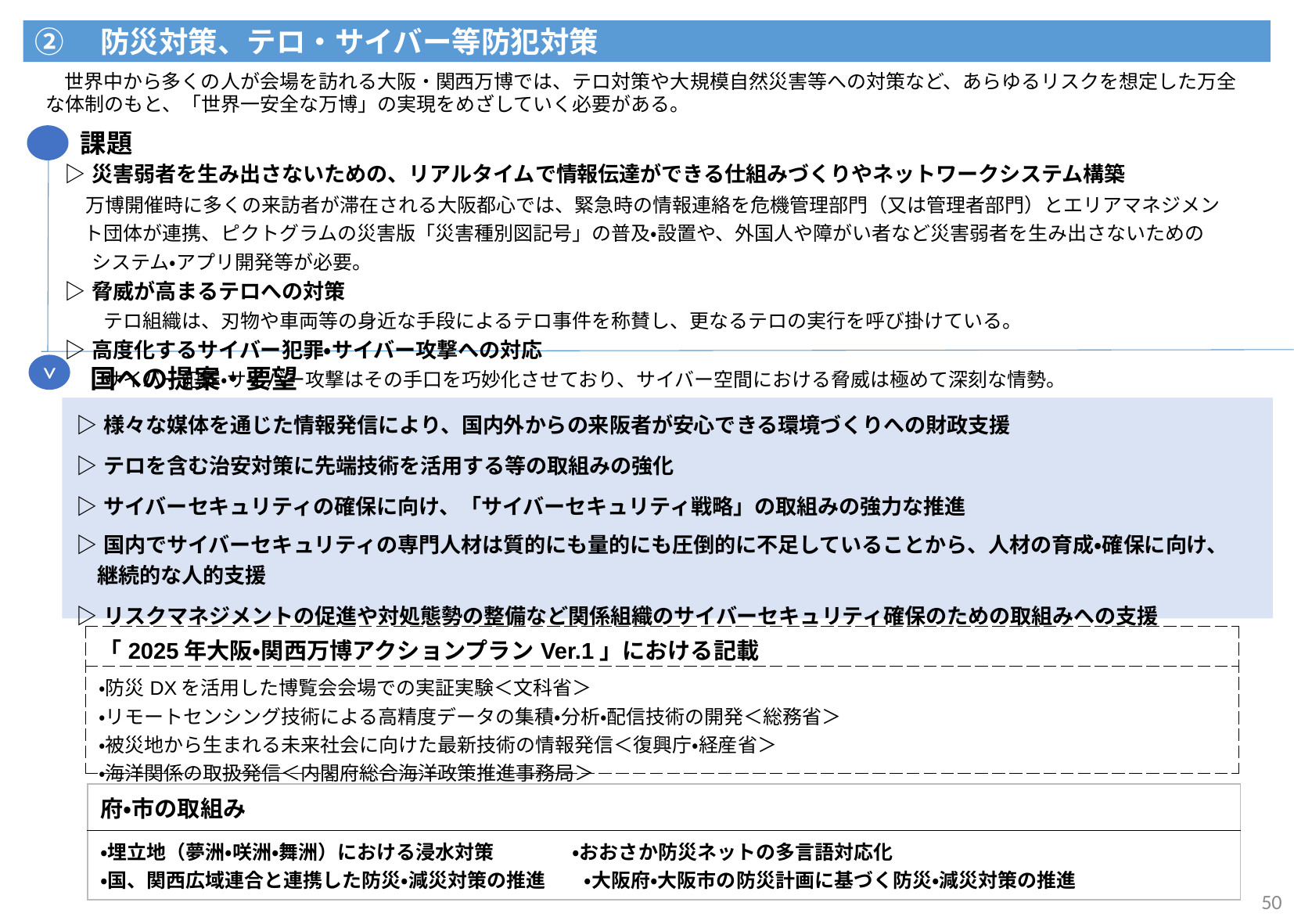

②　防災対策、テロ・サイバー等防犯対策
　世界中から多くの人が会場を訪れる大阪・関西万博では、テロ対策や大規模自然災害等への対策など、あらゆるリスクを想定した万全な体制のもと、「世界一安全な万博」の実現をめざしていく必要がある。
課題

| ▷災害弱者を生み出さないための、リアルタイムで情報伝達ができる仕組みづくりやネットワークシステム構築 　万博開催時に多くの来訪者が滞在される大阪都心では、緊急時の情報連絡を危機管理部門（又は管理者部門）とエリアマネジメン 　ト団体が連携、ピクトグラムの災害版「災害種別図記号」の普及・設置や、外国人や障がい者など災害弱者を生み出さないための システム・アプリ開発等が必要。 ▷脅威が高まるテロへの対策 　　テロ組織は、刃物や車両等の身近な手段によるテロ事件を称賛し、更なるテロの実行を呼び掛けている。 ▷高度化するサイバー犯罪・サイバー攻撃への対応 　　サイバー犯罪・サイバー攻撃はその手口を巧妙化させており、サイバー空間における脅威は極めて深刻な情勢。 |
| --- |
>

国への提案・要望

| ▷様々な媒体を通じた情報発信により、国内外からの来阪者が安心できる環境づくりへの財政支援 ▷テロを含む治安対策に先端技術を活用する等の取組みの強化 |
| --- |
| ▷サイバーセキュリティの確保に向け、「サイバーセキュリティ戦略」の取組みの強力な推進 |
| ▷国内でサイバーセキュリティの専門人材は質的にも量的にも圧倒的に不足していることから、人材の育成・確保に向け、 　継続的な人的支援 ▷リスクマネジメントの促進や対処態勢の整備など関係組織のサイバーセキュリティ確保のための取組みへの支援 |
| 「2025年大阪・関西万博アクションプランVer.1」における記載 |
| --- |
| ・防災DXを活用した博覧会会場での実証実験＜文科省＞　 ・リモートセンシング技術による高精度データの集積・分析・配信技術の開発＜総務省＞　　 ・被災地から生まれる未来社会に向けた最新技術の情報発信＜復興庁・経産省＞ ・海洋関係の取扱発信＜内閣府総合海洋政策推進事務局＞ |
| 府・市の取組み |
| --- |
| ・埋立地（夢洲・咲洲・舞洲）における浸水対策　　　　・おおさか防災ネットの多言語対応化　 ・国、関西広域連合と連携した防災・減災対策の推進　　・大阪府・大阪市の防災計画に基づく防災・減災対策の推進 |

50